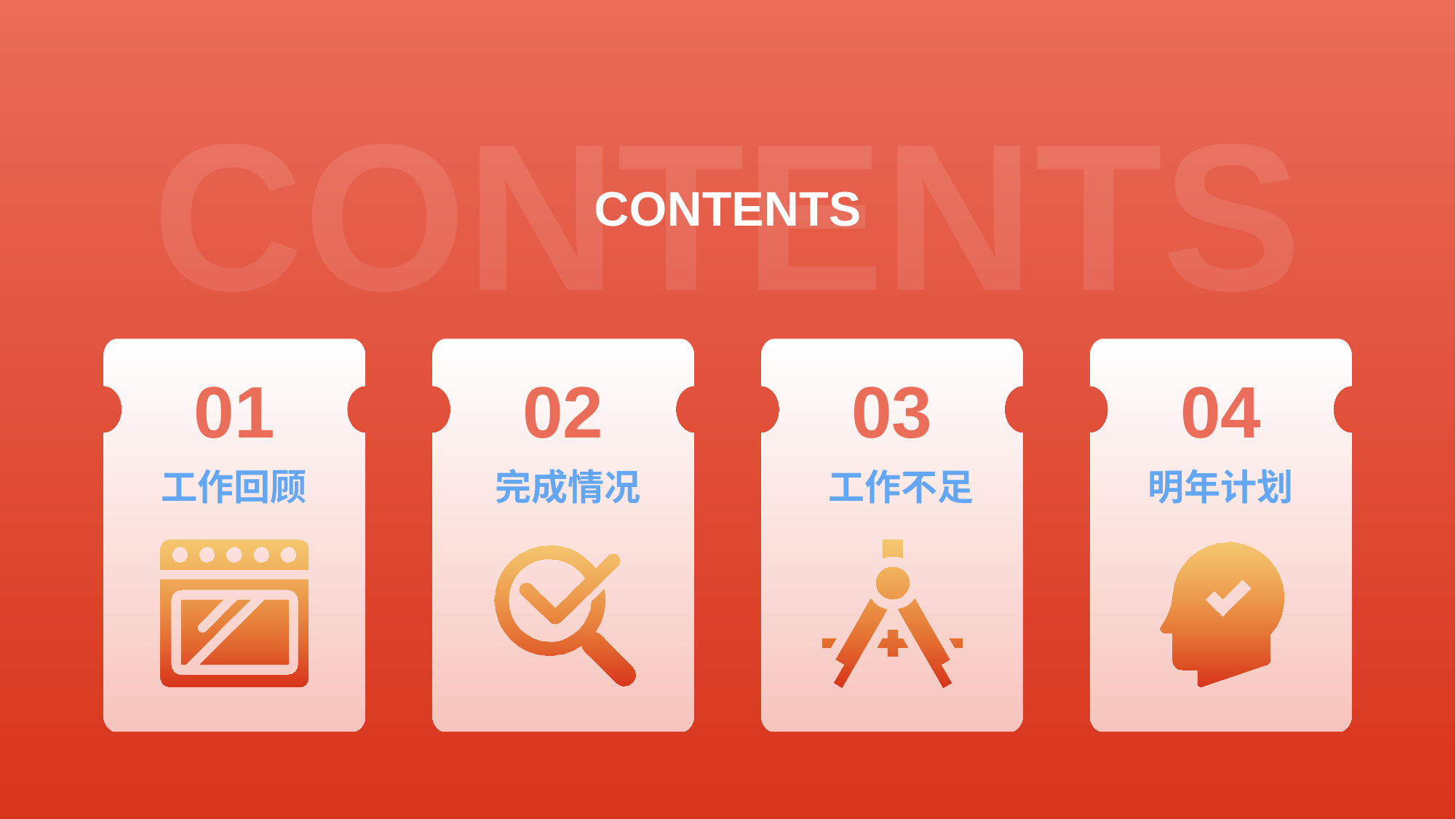

01
02
03
04
工作回顾
完成情况
工作不足
明年计划